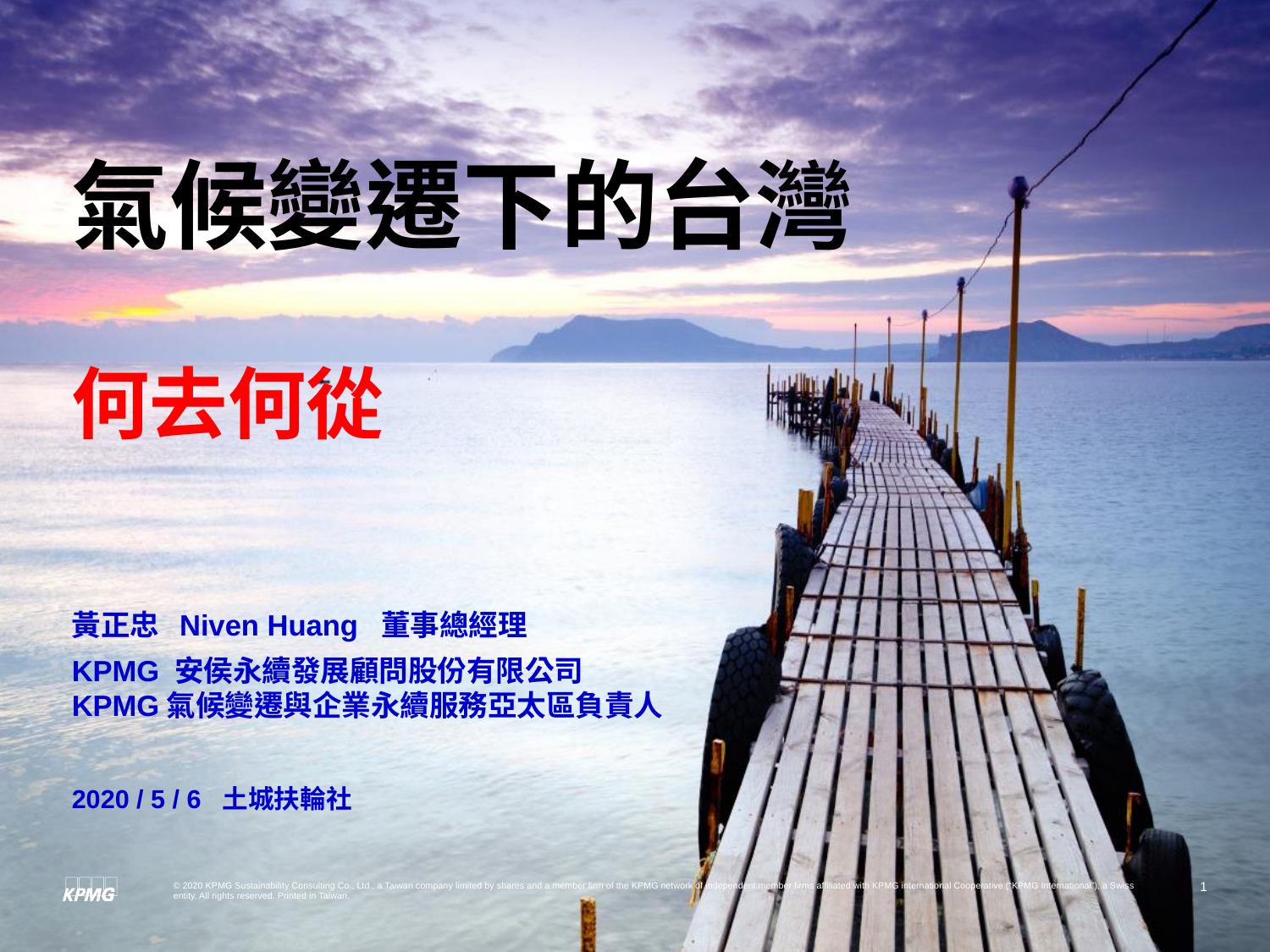

氣候變遷下的台灣
何去何從
黃正忠  Niven Huang  董事總經理
KPMG 安侯永續發展顧問股份有限公司
KPMG氣候變遷與企業永續服務亞太區負責人

2020 / 5 / 6  土城扶輪社